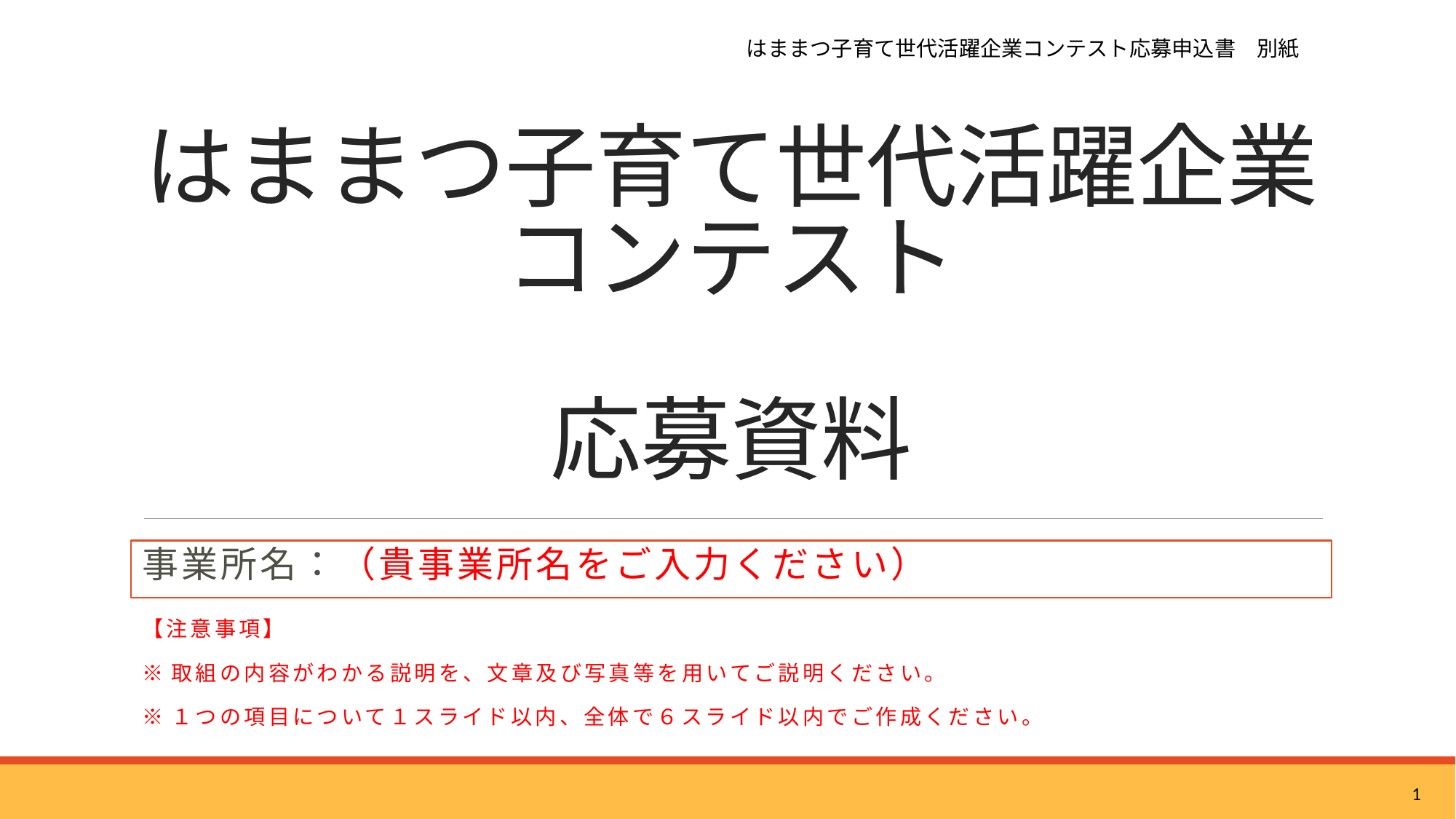

はままつ子育て世代活躍企業コンテスト応募申込書　別紙
# はままつ子育て世代活躍企業 コンテスト 応募資料
事業所名：（貴事業所名をご入力ください）
【注意事項】
※取組の内容がわかる説明を、文章及び写真等を用いてご説明ください。
※１つの項目について１スライド以内、全体で６スライド以内でご作成ください。
1